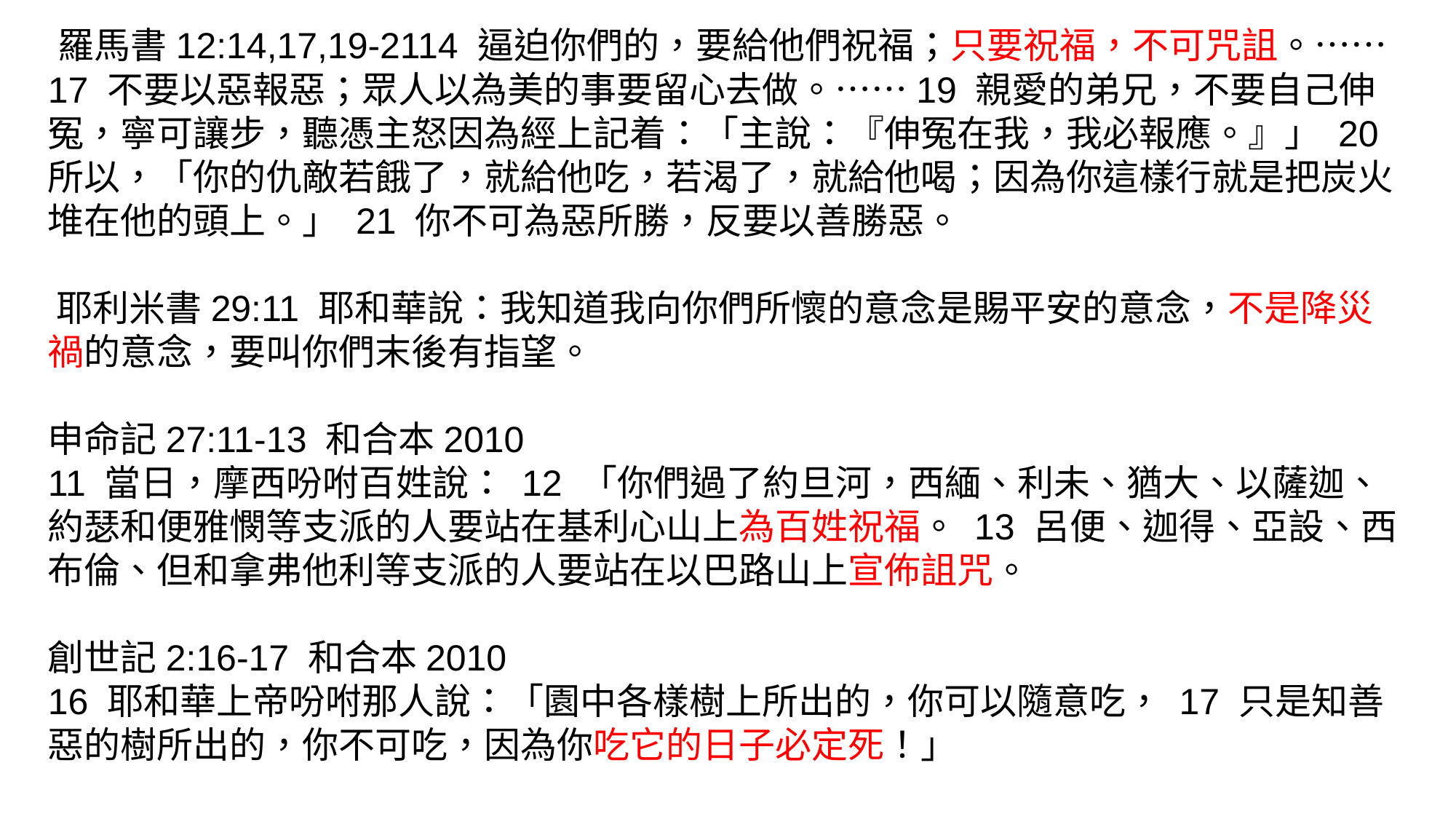

‪‪‪‪羅馬書‬12:14,17,19-2114 逼迫你們的，要給他們祝福；只要祝福，不可咒詛。……17 不要以惡報惡；眾人以為美的事要留心去做。……19 親愛的弟兄，不要自己伸冤，寧可讓步，聽憑主怒因為經上記着：「主說：『伸冤在我，我必報應。』」 20 所以，「你的仇敵若餓了，就給他吃，若渴了，就給他喝；因為你這樣行就是把炭火堆在他的頭上。」 21 你不可為惡所勝，反要以善勝惡。

‪耶利米書‬29:11 耶和華說：我知道我向你們所懷的意念是賜平安的意念，不是降災禍的意念，要叫你們末後有指望。

申命記‬27:11-13 和合本2010
11 當日，摩西吩咐百姓說： 12 「你們過了約旦河，西緬、利未、猶大、以薩迦、約瑟和便雅憫等支派的人要站在基利心山上為百姓祝福。 13 呂便、迦得、亞設、西布倫、但和拿弗他利等支派的人要站在以巴路山上宣佈詛咒。

創世記‬2:16-17 和合本2010
16 耶和華上帝吩咐那人說：「園中各樣樹上所出的，你可以隨意吃， 17 只是知善惡的樹所出的，你不可吃，因為你吃它的日子必定死！」